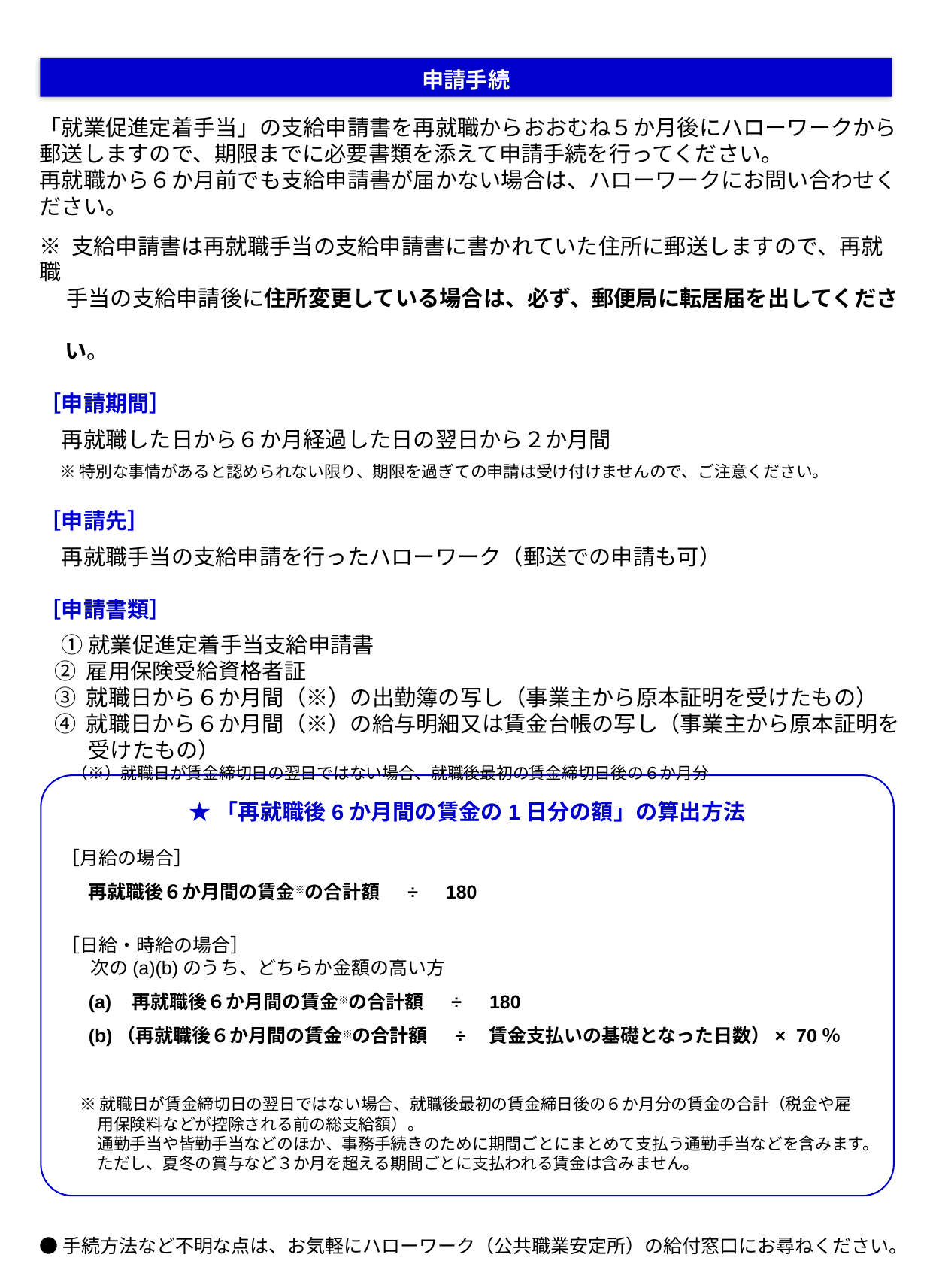

申請手続
「就業促進定着手当」の支給申請書を再就職からおおむね５か月後にハローワークから郵送しますので、期限までに必要書類を添えて申請手続を行ってください。
再就職から６か月前でも支給申請書が届かない場合は、ハローワークにお問い合わせください。

※ 支給申請書は再就職手当の支給申請書に書かれていた住所に郵送しますので、再就職
　 手当の支給申請後に住所変更している場合は、必ず、郵便局に転居届を出してくださ
    い。

［申請期間］

　再就職した日から６か月経過した日の翌日から２か月間

　 ※ 特別な事情があると認められない限り、期限を過ぎての申請は受け付けませんので、ご注意ください。

［申請先］

　再就職手当の支給申請を行ったハローワーク（郵送での申請も可）

［申請書類］

　① 就業促進定着手当支給申請書
   ② 雇用保険受給資格者証
   ③ 就職日から６か月間（※）の出勤簿の写し（事業主から原本証明を受けたもの）
   ④ 就職日から６か月間（※）の給与明細又は賃金台帳の写し（事業主から原本証明を
　　 受けたもの）
        （※）就職日が賃金締切日の翌日ではない場合、就職後最初の賃金締切日後の６か月分
★「再就職後6か月間の賃金の1日分の額」の算出方法

［月給の場合］

　  再就職後６か月間の賃金※の合計額　 ÷　180

［日給・時給の場合］
      次の(a)(b)のうち、どちらか金額の高い方

　 (a)   再就職後６か月間の賃金※の合計額　 ÷　180

　 (b)（再就職後６か月間の賃金※の合計額　 ÷　賃金支払いの基礎となった日数）×  70％

　※ 就職日が賃金締切日の翌日ではない場合、就職後最初の賃金締日後の６か月分の賃金の合計（税金や雇
　　 用保険料などが控除される前の総支給額）。
　　 通勤手当や皆勤手当などのほか、事務手続きのために期間ごとにまとめて支払う通勤手当などを含みます。
　　 ただし、夏冬の賞与など３か月を超える期間ごとに支払われる賃金は含みません。
●手続方法など不明な点は、お気軽にハローワーク（公共職業安定所）の給付窓口にお尋ねください。